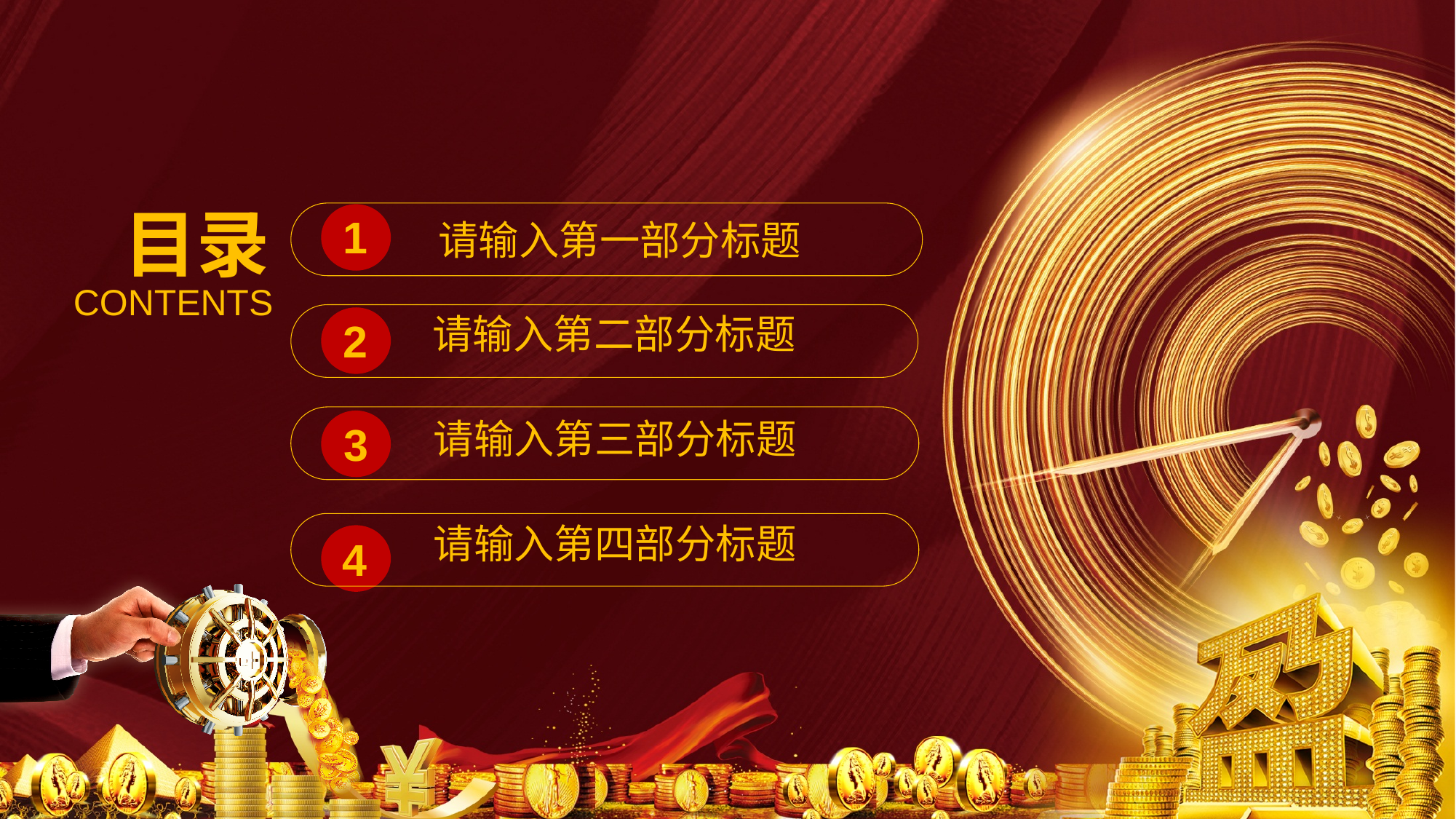

请输入第一部分标题

1
目录
CONTENTS
请输入第二部分标题

2

请输入第三部分标题

3
请输入第四部分标题

4